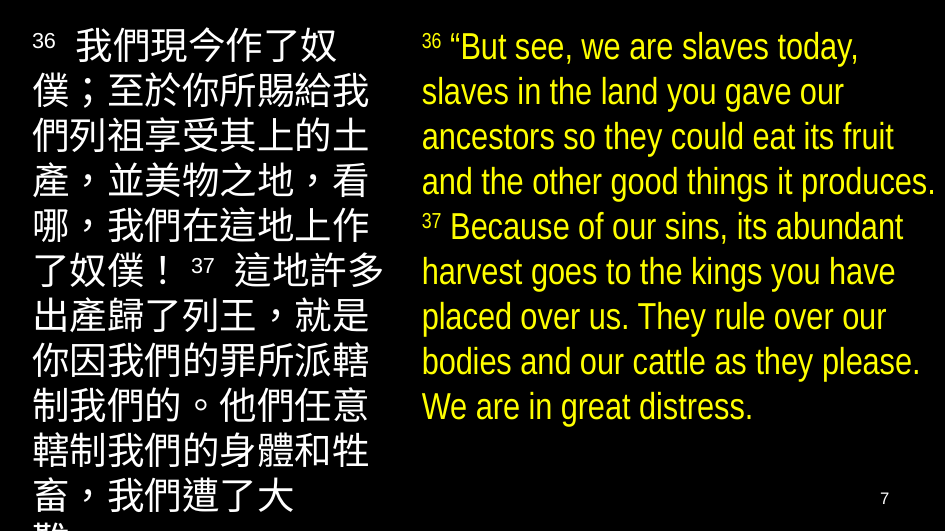

36 我們現今作了奴僕；至於你所賜給我們列祖享受其上的土產，並美物之地，看哪，我們在這地上作了奴僕！37 這地許多出產歸了列王，就是你因我們的罪所派轄制我們的。他們任意轄制我們的身體和牲畜，我們遭了大難。」
36 “But see, we are slaves today, slaves in the land you gave our ancestors so they could eat its fruit and the other good things it produces. 37 Because of our sins, its abundant harvest goes to the kings you have placed over us. They rule over our bodies and our cattle as they please. We are in great distress.
7